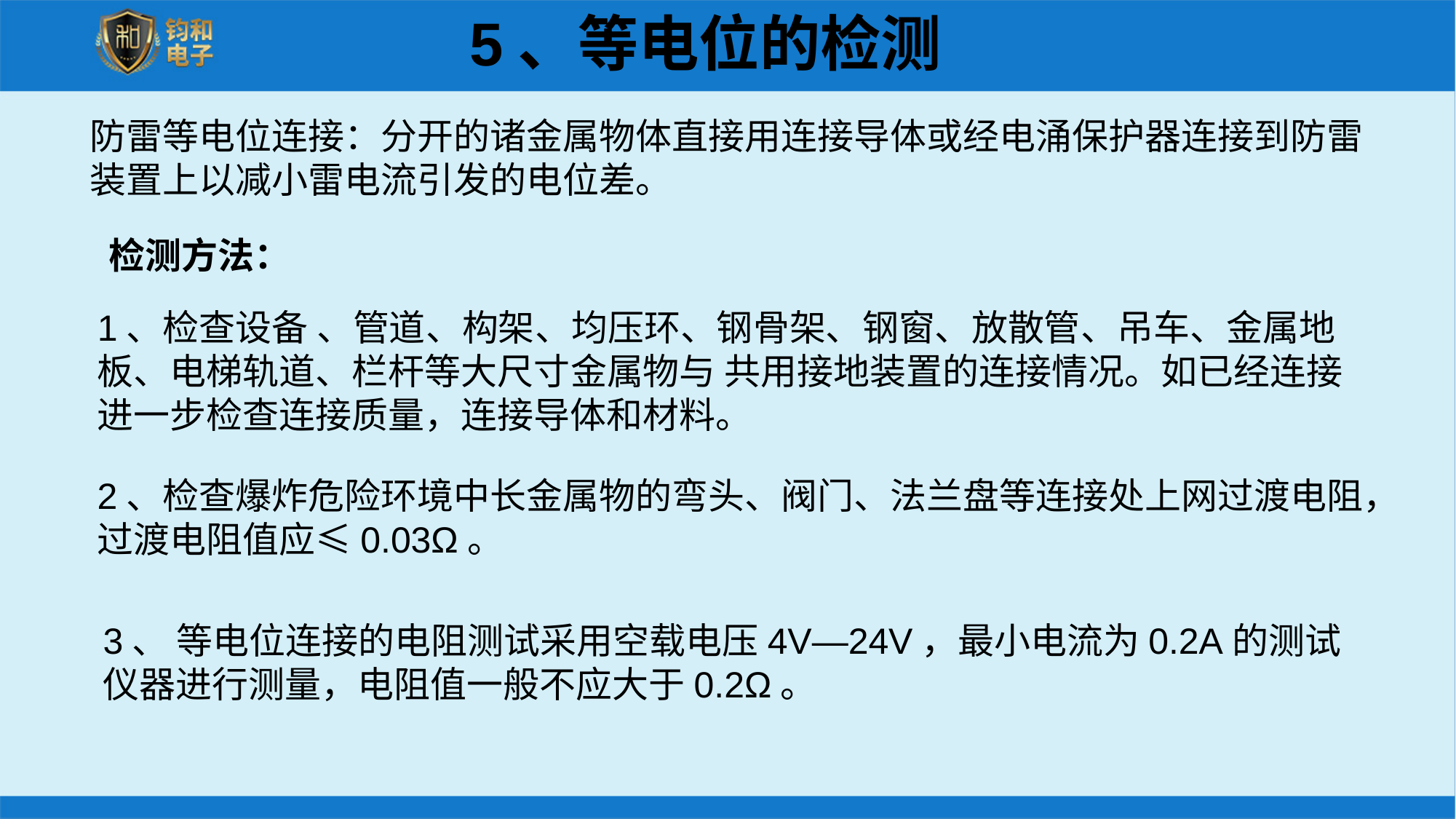

5、等电位的检测
防雷等电位连接：分开的诸金属物体直接用连接导体或经电涌保护器连接到防雷装置上以减小雷电流引发的电位差。
检测方法：
1、检查设备 、管道、构架、均压环、钢骨架、钢窗、放散管、吊车、金属地板、电梯轨道、栏杆等大尺寸金属物与 共用接地装置的连接情况。如已经连接进一步检查连接质量，连接导体和材料。
2、检查爆炸危险环境中长金属物的弯头、阀门、法兰盘等连接处上网过渡电阻，过渡电阻值应≤0.03Ω。
3、 等电位连接的电阻测试采用空载电压4V—24V，最小电流为0.2A的测试仪器进行测量，电阻值一般不应大于0.2Ω。